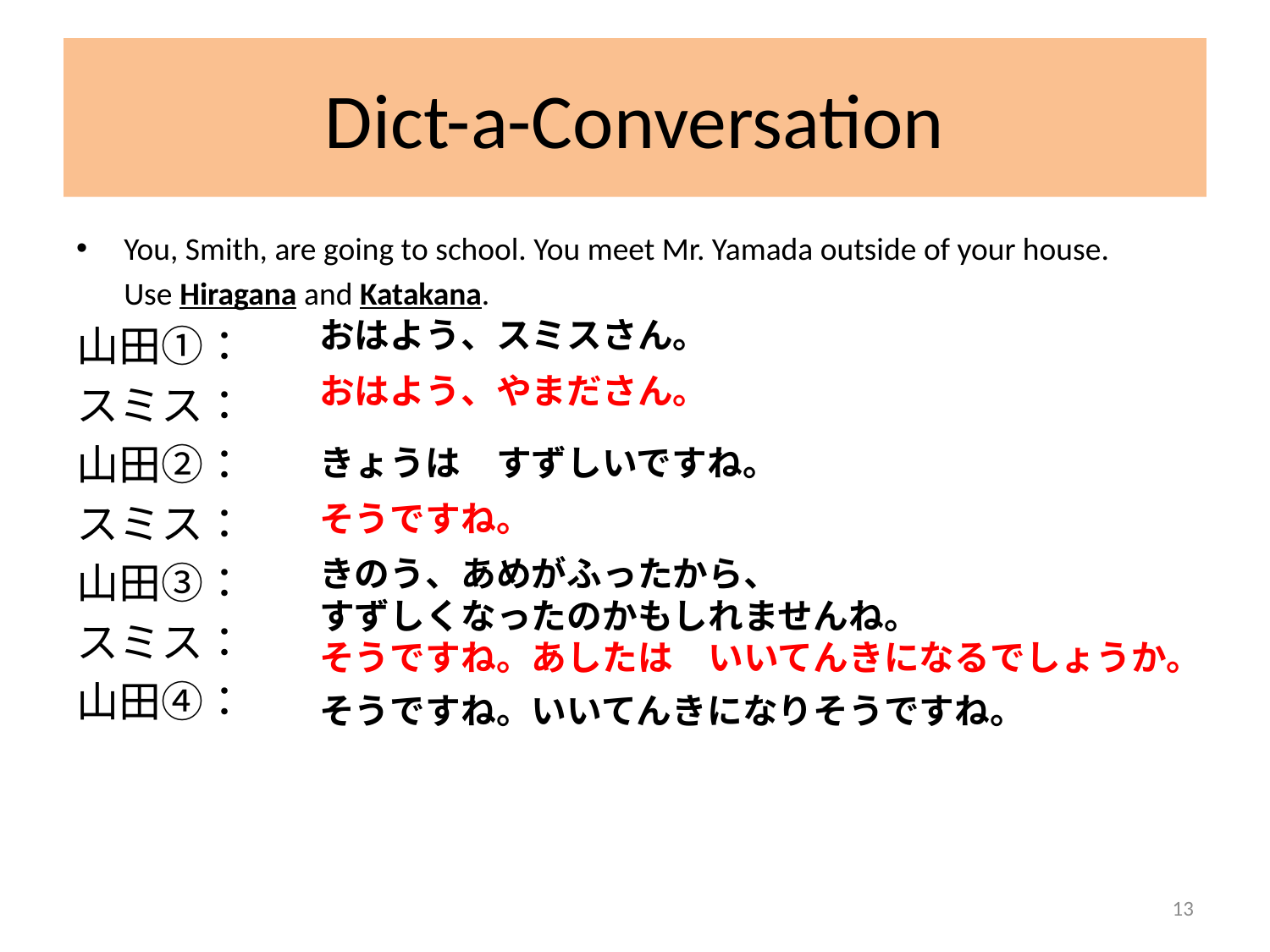

# Dict-a-Conversation
You, Smith, are going to school. You meet Mr. Yamada outside of your house.
	Use Hiragana and Katakana.
山田①：
スミス：
山田②：
スミス：
山田③：
スミス：
山田④：
おはよう、スミスさん。
おはよう、やまださん。
きょうは　すずしいですね。
そうですね。
きのう、あめがふったから、
すずしくなったのかもしれませんね。
そうですね。あしたは　いいてんきになるでしょうか。
そうですね。いいてんきになりそうですね。
13